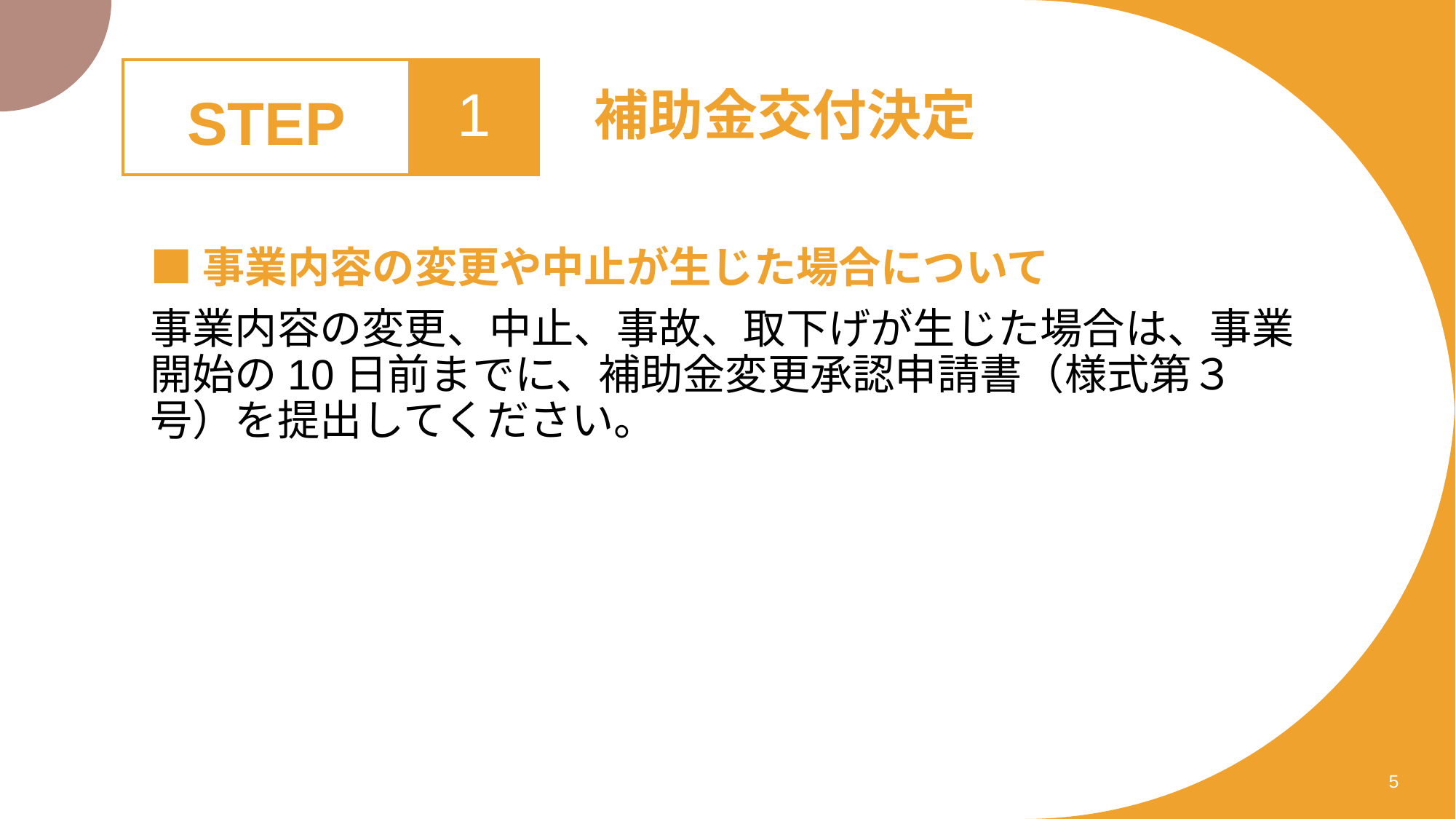

1
補助金交付決定
■事業内容の変更や中止が生じた場合について
事業内容の変更、中止、事故、取下げが生じた場合は、事業開始の10日前までに、補助金変更承認申請書（様式第３号）を提出してください。
5